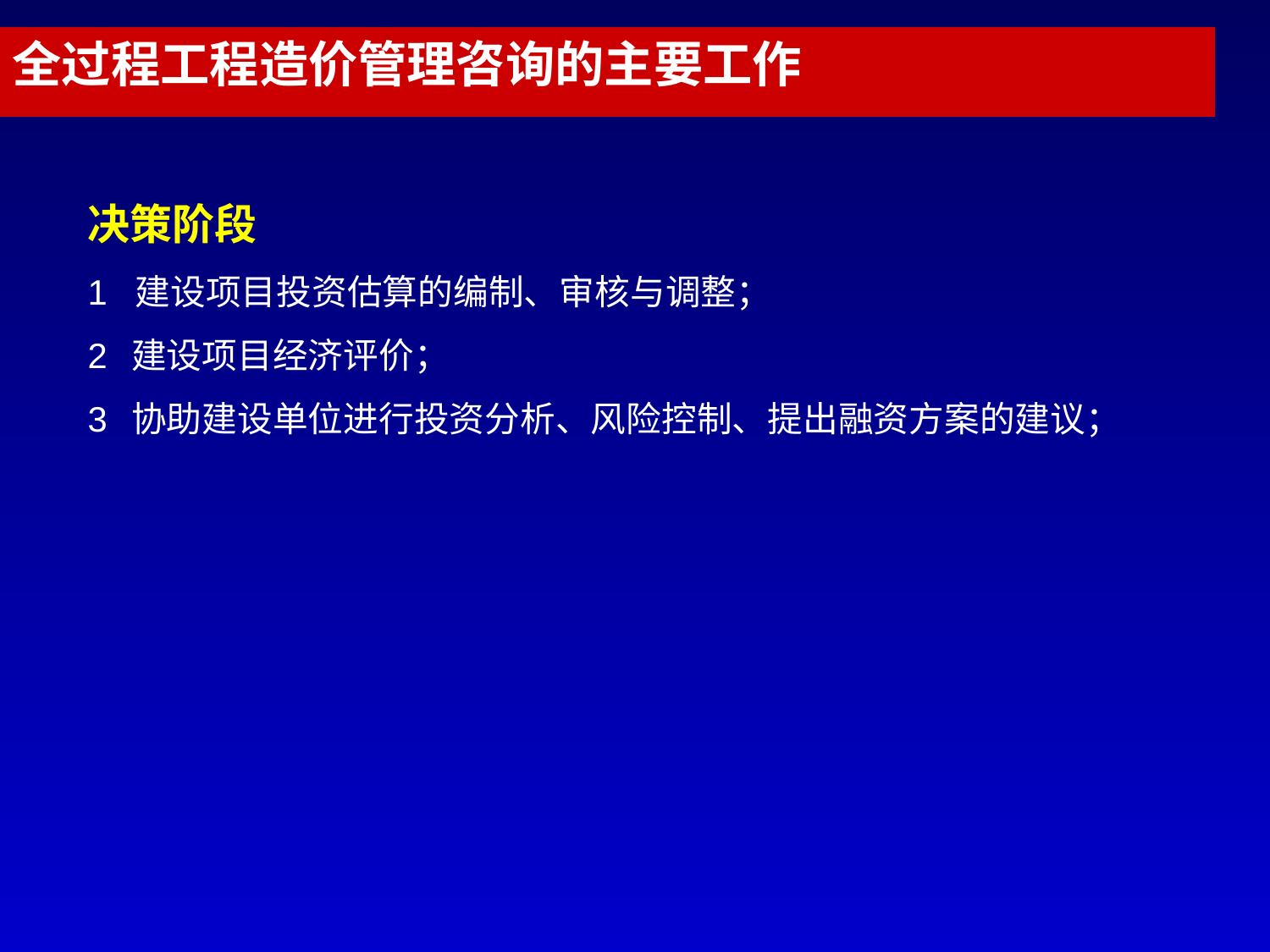

全过程工程造价管理咨询的主要工作
决策阶段
1  建设项目投资估算的编制、审核与调整；
  建设项目经济评价；
  协助建设单位进行投资分析、风险控制、提出融资方案的建议；
19